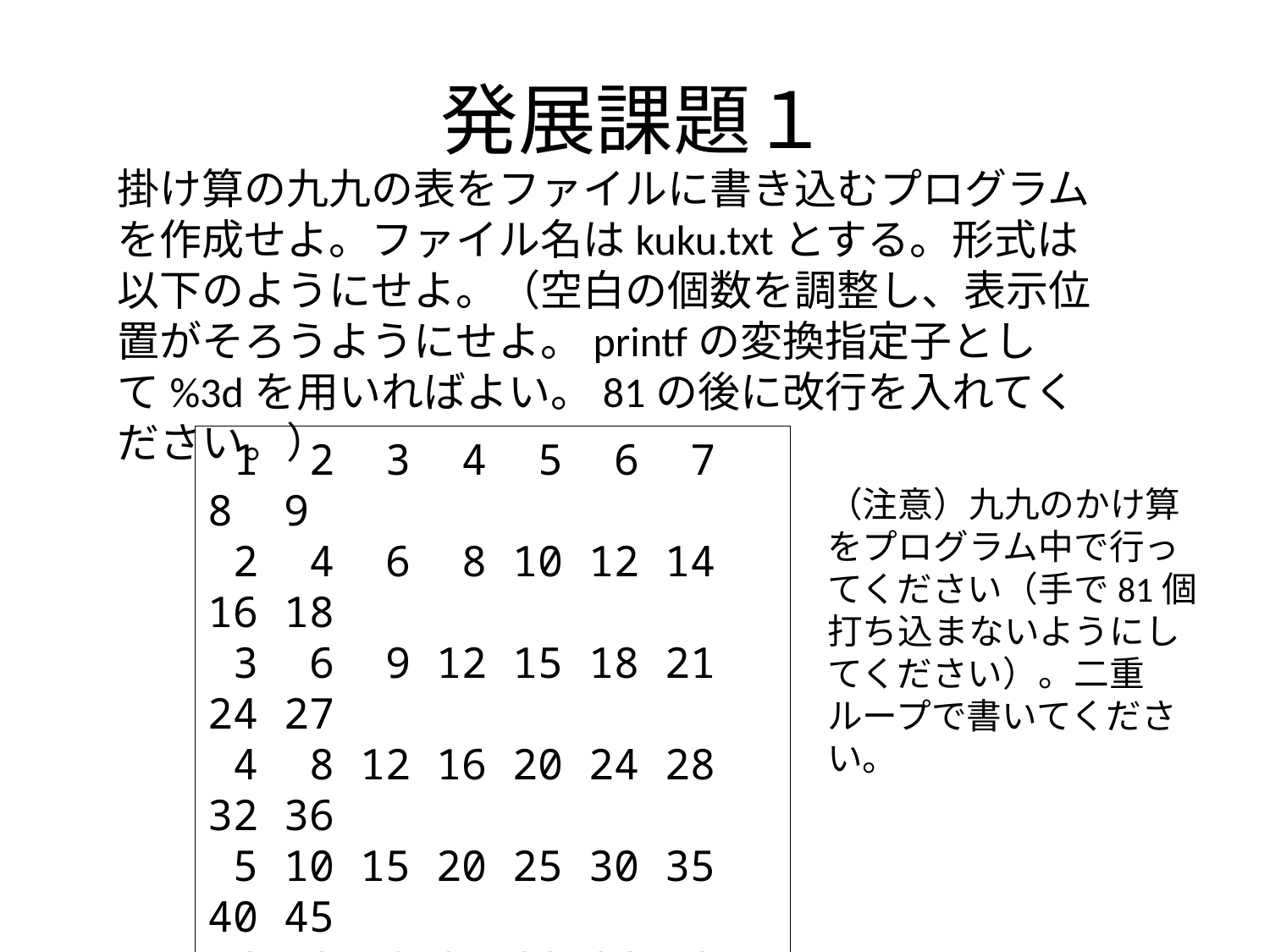

# 発展課題１
掛け算の九九の表をファイルに書き込むプログラムを作成せよ。ファイル名はkuku.txtとする。形式は以下のようにせよ。（空白の個数を調整し、表示位置がそろうようにせよ。printfの変換指定子として%3dを用いればよい。81の後に改行を入れてください。）
 1  2  3  4  5  6  7  8  9
 2  4  6  8 10 12 14 16 18
 3  6  9 12 15 18 21 24 27
 4  8 12 16 20 24 28 32 36
 5 10 15 20 25 30 35 40 45
 6 12 18 24 30 36 42 48 54
 7 14 21 28 35 42 49 56 63
 8 16 24 32 40 48 56 64 72
 9 18 27 36 45 54 63 72 81

（注意）九九のかけ算をプログラム中で行ってください（手で81個打ち込まないようにしてください）。二重ループで書いてください。